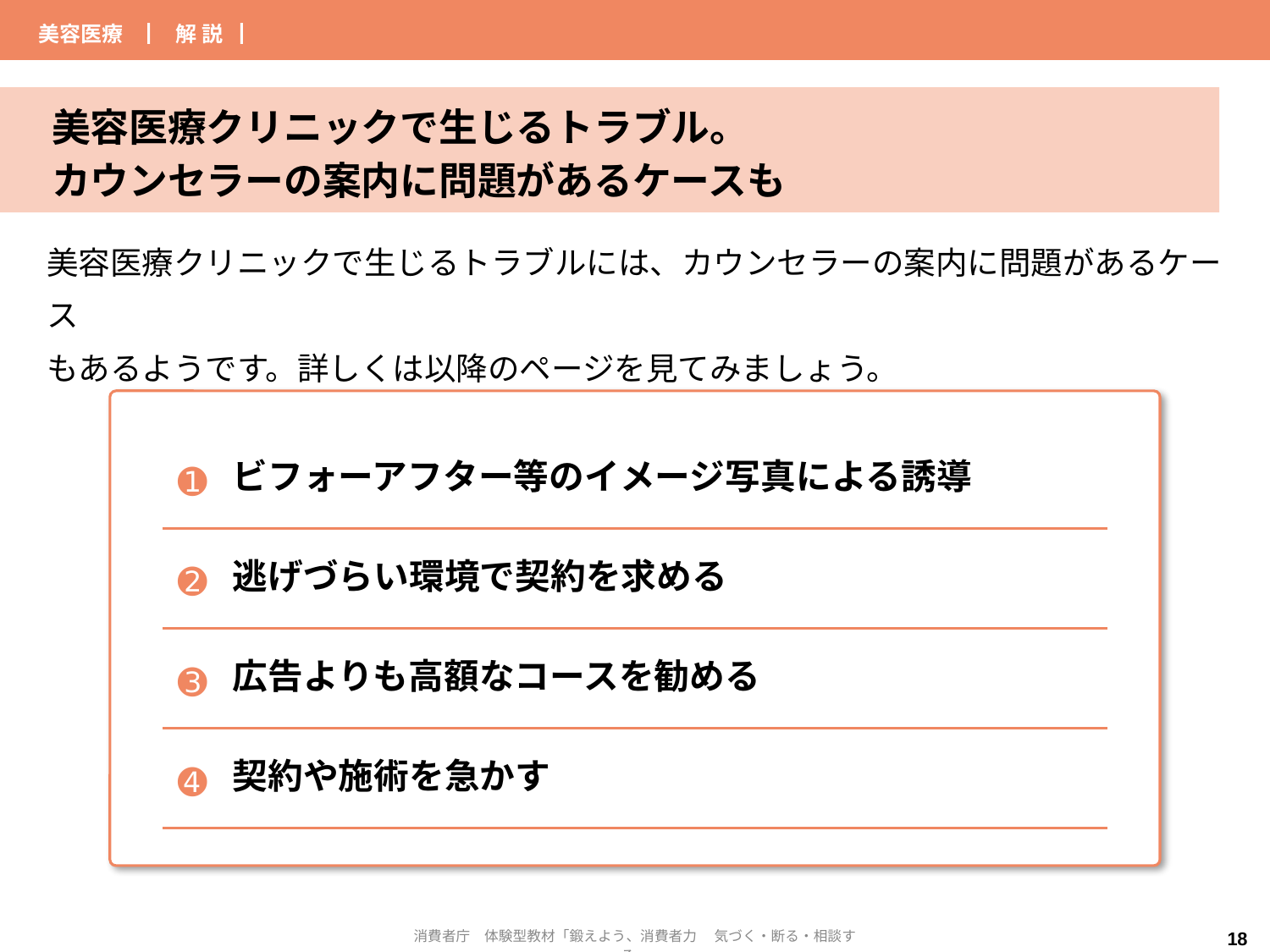

| 美容医療 | ▏解 説▕ |  |  |
| --- | --- | --- | --- |

美容医療クリニックで生じるトラブル。
カウンセラーの案内に問題があるケースも
美容医療クリニックで生じるトラブルには、カウンセラーの案内に問題があるケース
もあるようです。詳しくは以降のページを見てみましょう。

| ➊ | ビフォーアフター等のイメージ写真による誘導 |
| --- | --- |
| ➋ | 逃げづらい環境で契約を求める |
| ➌ | 広告よりも高額なコースを勧める |
| ➍ | 契約や施術を急かす |